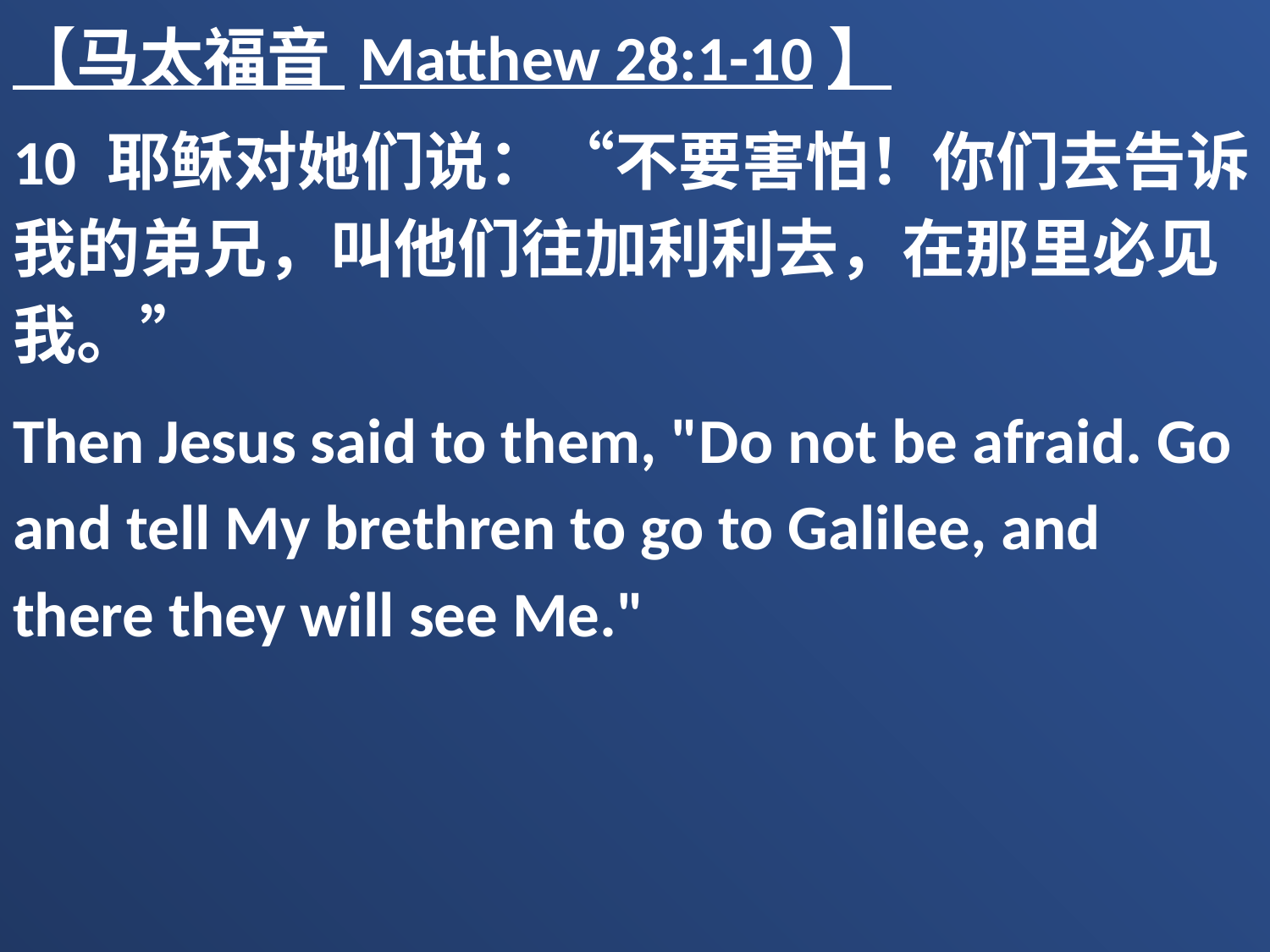

【马太福音 Matthew 28:1-10】
10 耶稣对她们说：“不要害怕！你们去告诉我的弟兄，叫他们往加利利去，在那里必见我。”
Then Jesus said to them, "Do not be afraid. Go and tell My brethren to go to Galilee, and there they will see Me."